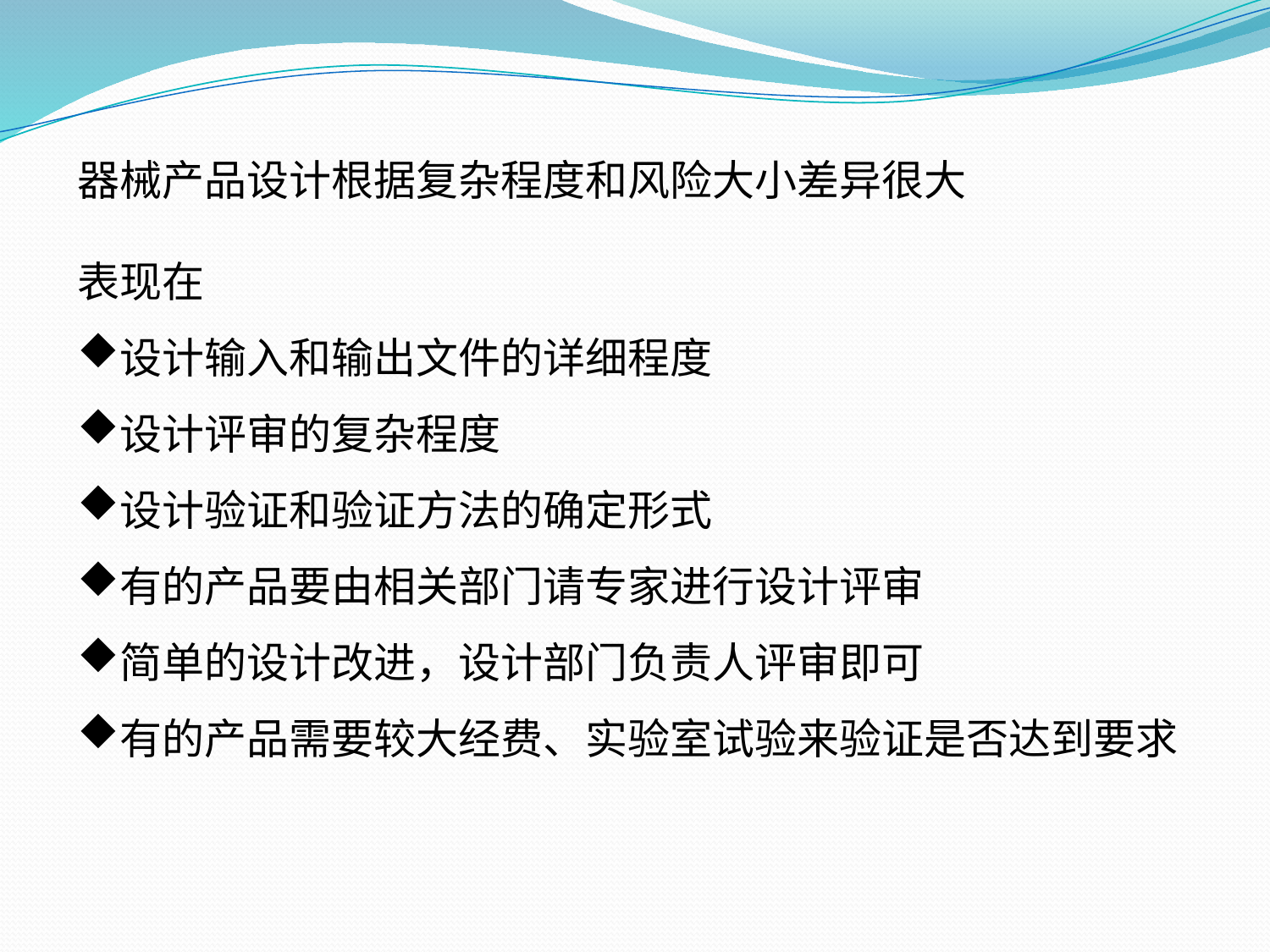

器械产品设计根据复杂程度和风险大小差异很大
表现在
设计输入和输出文件的详细程度
设计评审的复杂程度
设计验证和验证方法的确定形式
有的产品要由相关部门请专家进行设计评审
简单的设计改进，设计部门负责人评审即可
有的产品需要较大经费、实验室试验来验证是否达到要求